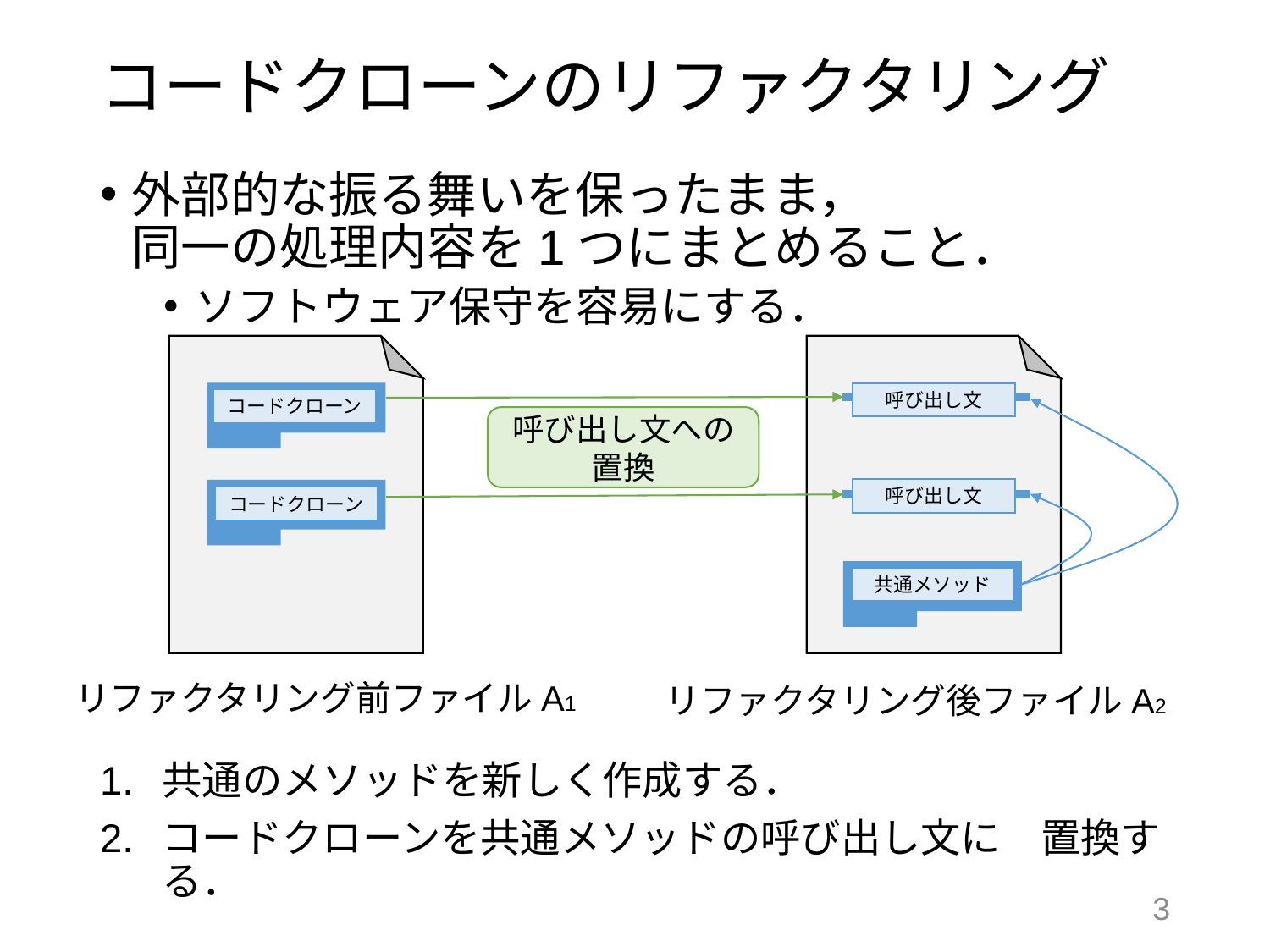

# コードクローンのリファクタリング
外部的な振る舞いを保ったまま，　　　　　　同一の処理内容を1つにまとめること．
ソフトウェア保守を容易にする．

呼び出し文
コードクローン

呼び出し文への置換
呼び出し文

コードクローン

共通メソッド
リファクタリング前ファイルA1
リファクタリング後ファイルA2
共通のメソッドを新しく作成する．
コードクローンを共通メソッドの呼び出し文に　置換する．
3